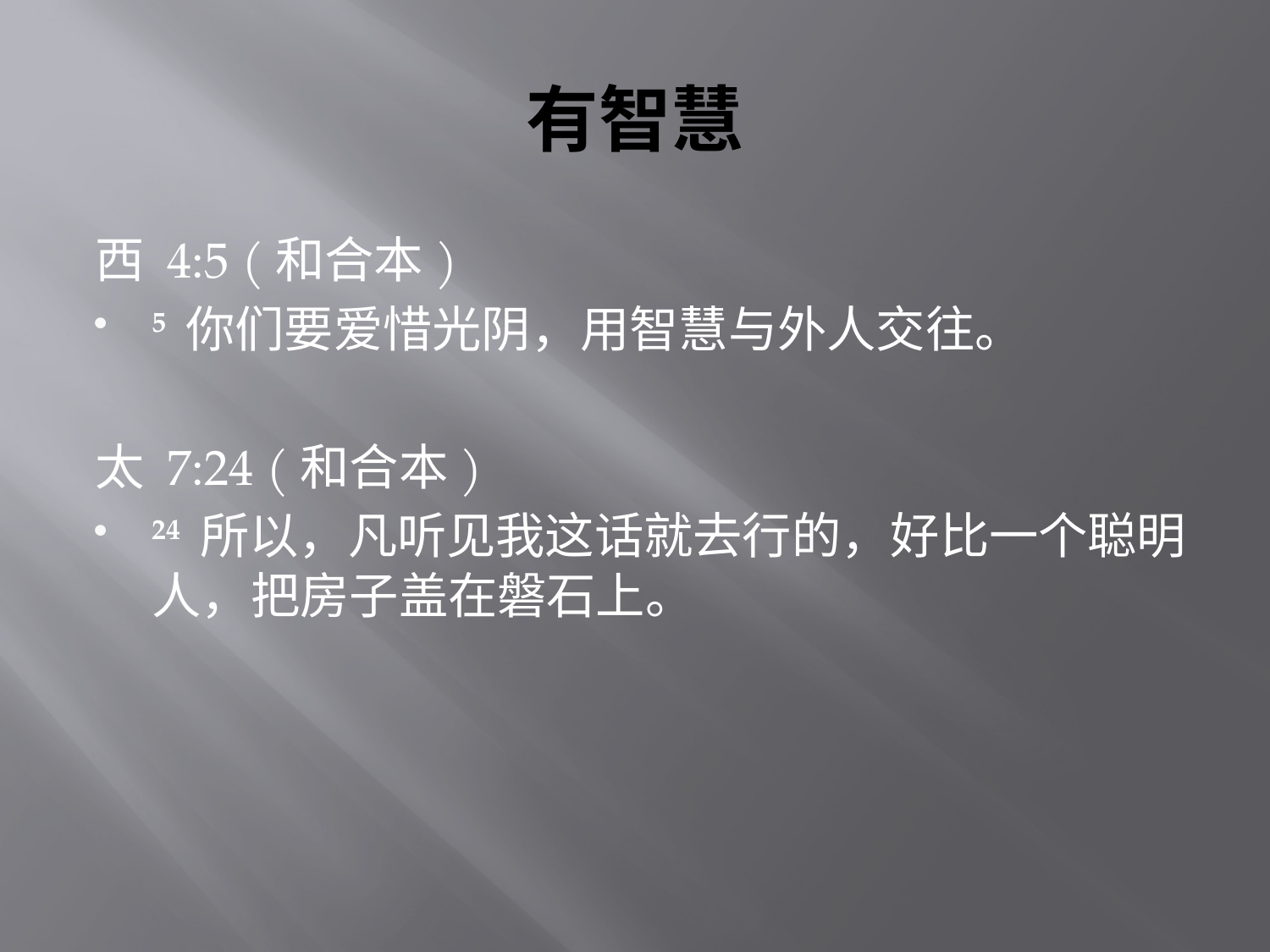

# 有智慧
西 4:5 (和合本)
5 你们要爱惜光阴，用智慧与外人交往。

太 7:24 (和合本)
24 所以，凡听见我这话就去行的，好比一个聪明人，把房子盖在磐石上。